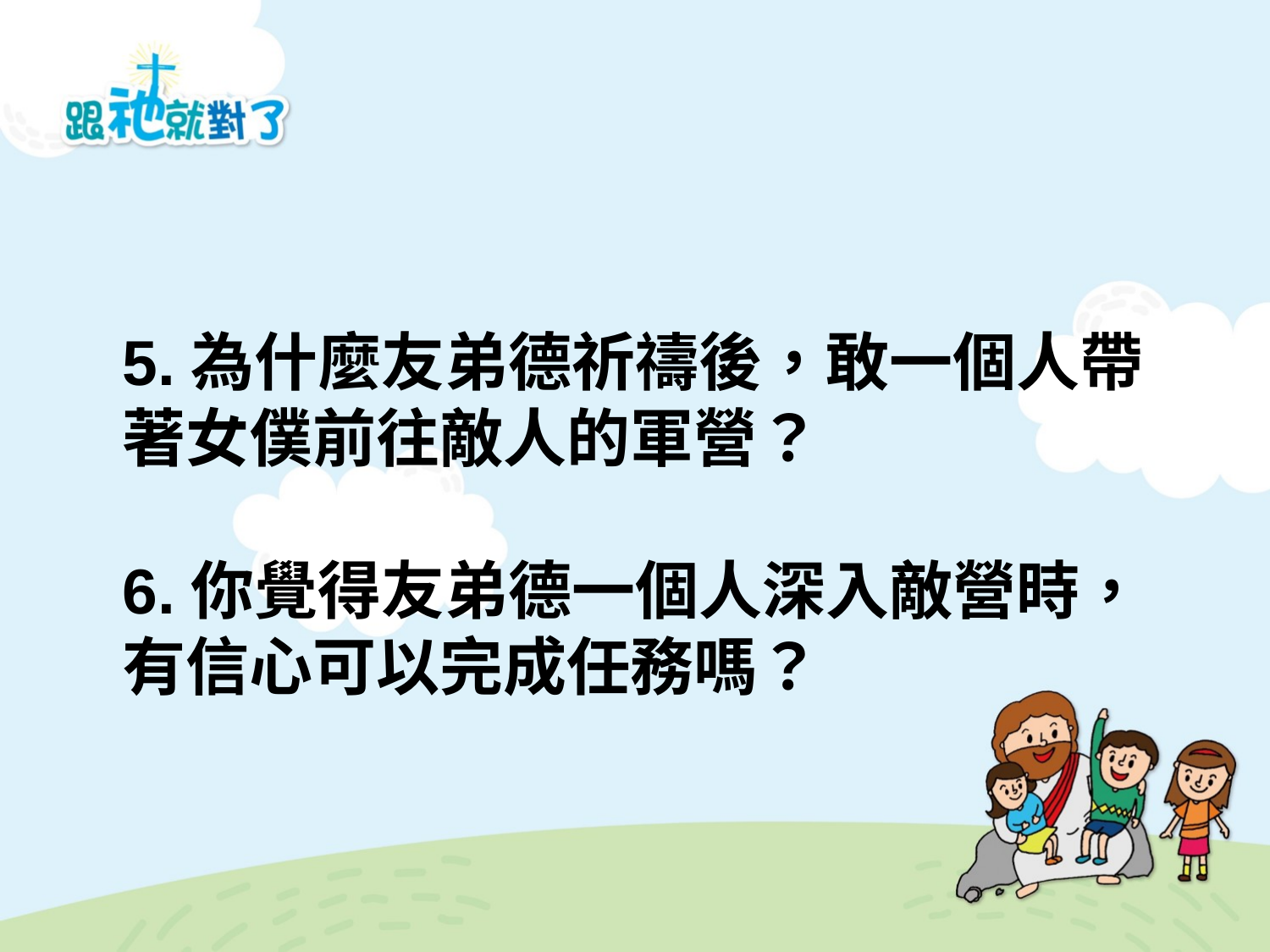

5.為什麼友弟德祈禱後，敢一個人帶著女僕前往敵人的軍營？

6.你覺得友弟德一個人深入敵營時，有信心可以完成任務嗎？